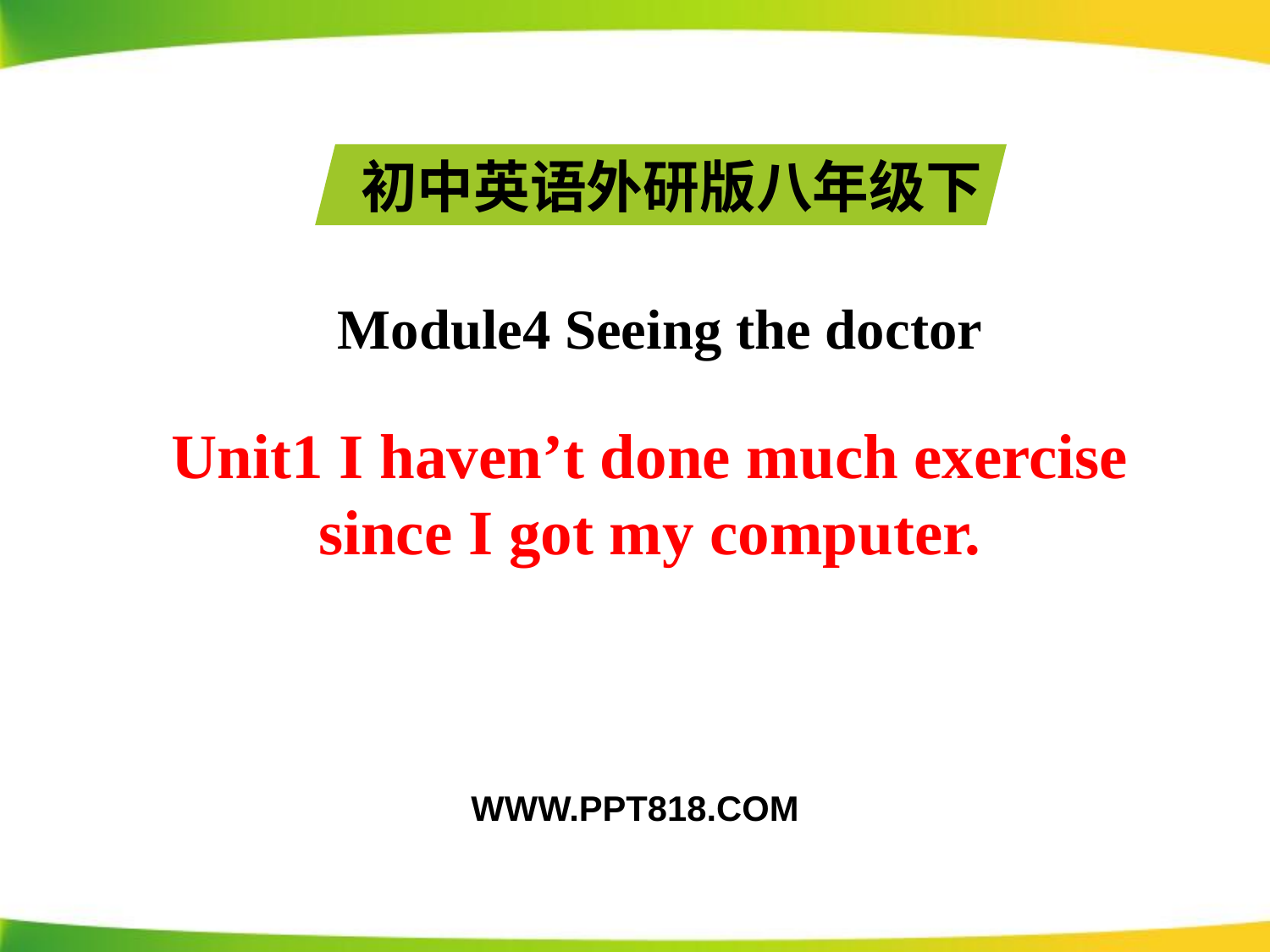

初中英语外研版八年级下
Module4 Seeing the doctor
Unit1 I haven’t done much exercise since I got my computer.
WWW.PPT818.COM